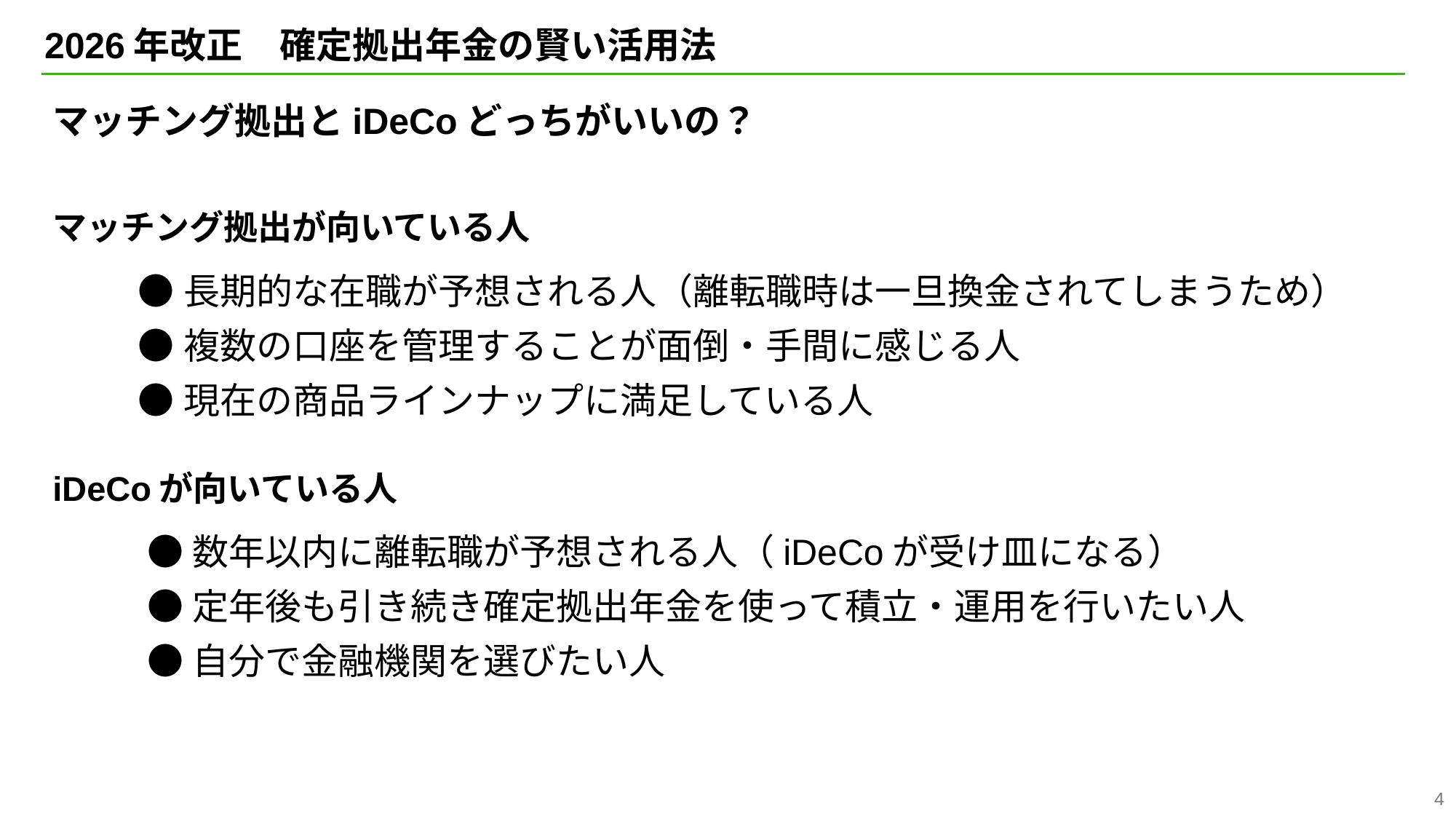

# 2026年改正　確定拠出年金の賢い活用法
マッチング拠出とiDeCoどっちがいいの？
マッチング拠出が向いている人
●長期的な在職が予想される人（離転職時は一旦換金されてしまうため）
●複数の口座を管理することが面倒・手間に感じる人
●現在の商品ラインナップに満足している人
iDeCoが向いている人
●数年以内に離転職が予想される人（iDeCoが受け皿になる）
●定年後も引き続き確定拠出年金を使って積立・運用を行いたい人
●自分で金融機関を選びたい人
4